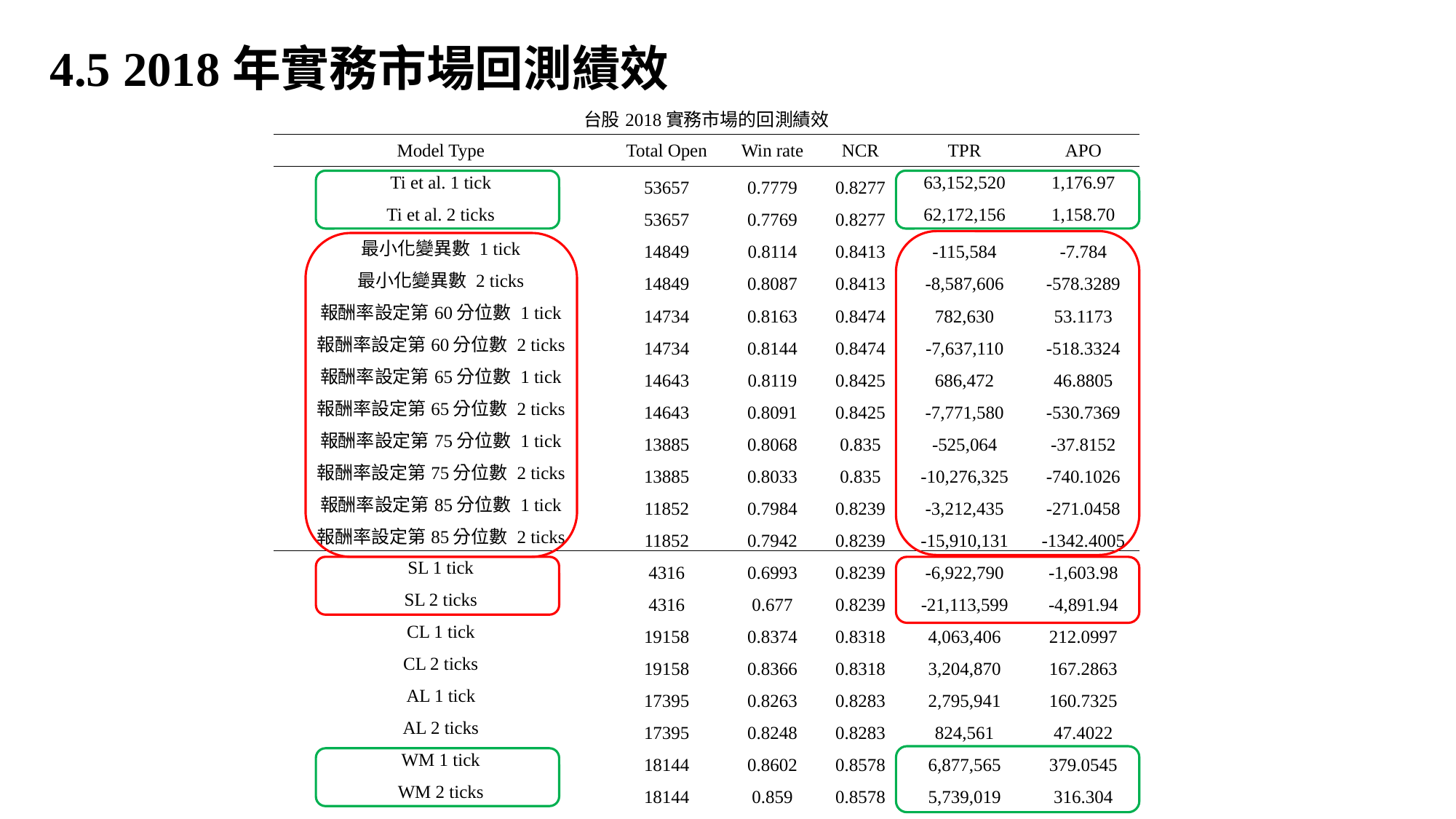

4.5 2018年實務市場回測績效
| 台股2018實務市場的回測績效 |  |  |  |  |  |
| --- | --- | --- | --- | --- | --- |
| Model Type | Total Open | Win rate | NCR | TPR | APO |
| Ti et al. 1 tick | 53657 | 0.7779 | 0.8277 | 63,152,520 | 1,176.97 |
| Ti et al. 2 ticks | 53657 | 0.7769 | 0.8277 | 62,172,156 | 1,158.70 |
| 最小化變異數 1 tick | 14849 | 0.8114 | 0.8413 | -115,584 | -7.784 |
| 最小化變異數 2 ticks | 14849 | 0.8087 | 0.8413 | -8,587,606 | -578.3289 |
| 報酬率設定第60分位數 1 tick | 14734 | 0.8163 | 0.8474 | 782,630 | 53.1173 |
| 報酬率設定第60分位數 2 ticks | 14734 | 0.8144 | 0.8474 | -7,637,110 | -518.3324 |
| 報酬率設定第65分位數 1 tick | 14643 | 0.8119 | 0.8425 | 686,472 | 46.8805 |
| 報酬率設定第65分位數 2 ticks | 14643 | 0.8091 | 0.8425 | -7,771,580 | -530.7369 |
| 報酬率設定第75分位數 1 tick | 13885 | 0.8068 | 0.835 | -525,064 | -37.8152 |
| 報酬率設定第75分位數 2 ticks | 13885 | 0.8033 | 0.835 | -10,276,325 | -740.1026 |
| 報酬率設定第85分位數 1 tick | 11852 | 0.7984 | 0.8239 | -3,212,435 | -271.0458 |
| 報酬率設定第85分位數 2 ticks | 11852 | 0.7942 | 0.8239 | -15,910,131 | -1342.4005 |
| SL 1 tick | 4316 | 0.6993 | 0.8239 | -6,922,790 | -1,603.98 |
| SL 2 ticks | 4316 | 0.677 | 0.8239 | -21,113,599 | -4,891.94 |
| CL 1 tick | 19158 | 0.8374 | 0.8318 | 4,063,406 | 212.0997 |
| CL 2 ticks | 19158 | 0.8366 | 0.8318 | 3,204,870 | 167.2863 |
| AL 1 tick | 17395 | 0.8263 | 0.8283 | 2,795,941 | 160.7325 |
| AL 2 ticks | 17395 | 0.8248 | 0.8283 | 824,561 | 47.4022 |
| WM 1 tick | 18144 | 0.8602 | 0.8578 | 6,877,565 | 379.0545 |
| WM 2 ticks | 18144 | 0.859 | 0.8578 | 5,739,019 | 316.304 |